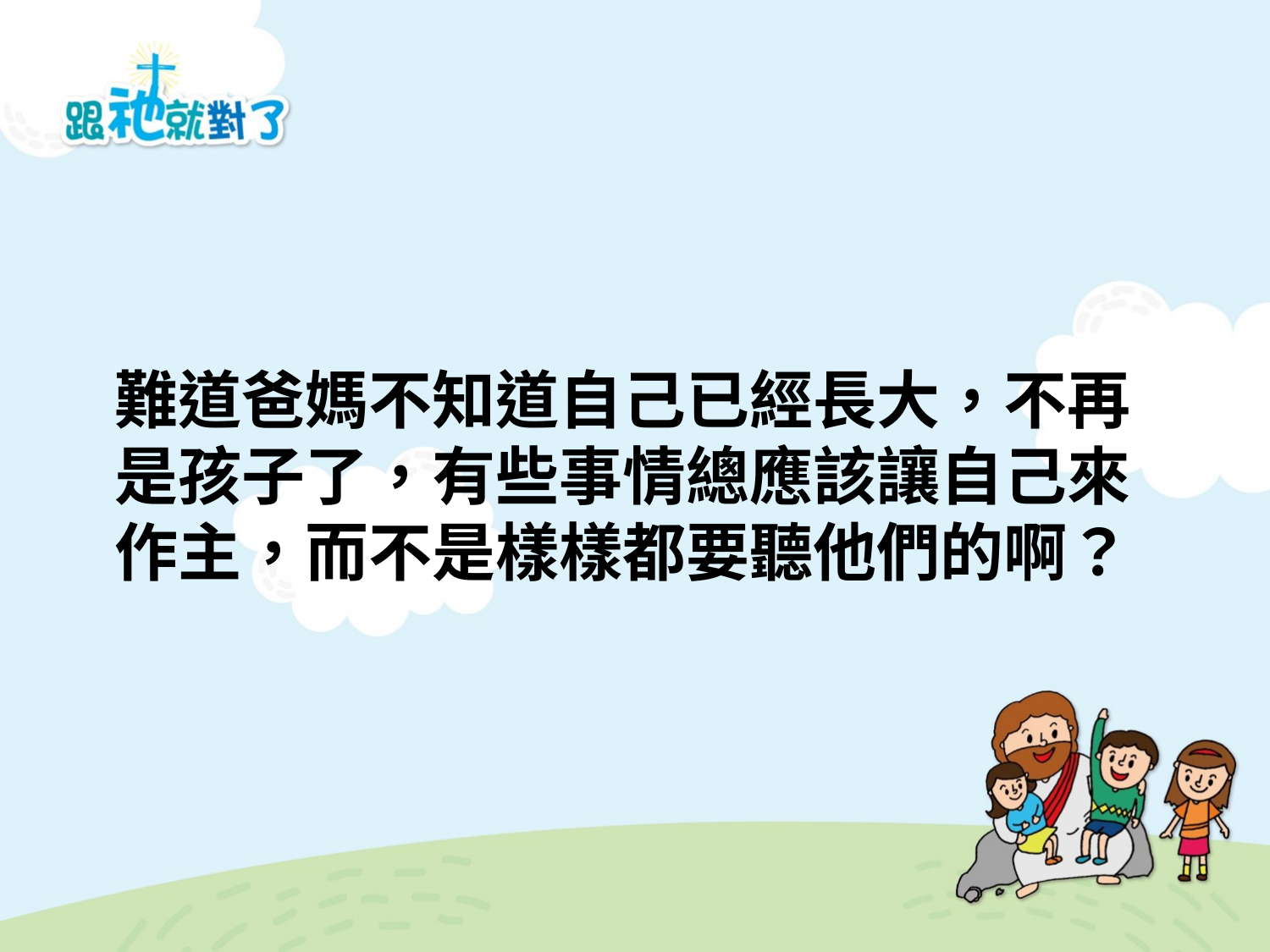

難道爸媽不知道自己已經長大，不再是孩子了，有些事情總應該讓自己來作主，而不是樣樣都要聽他們的啊？